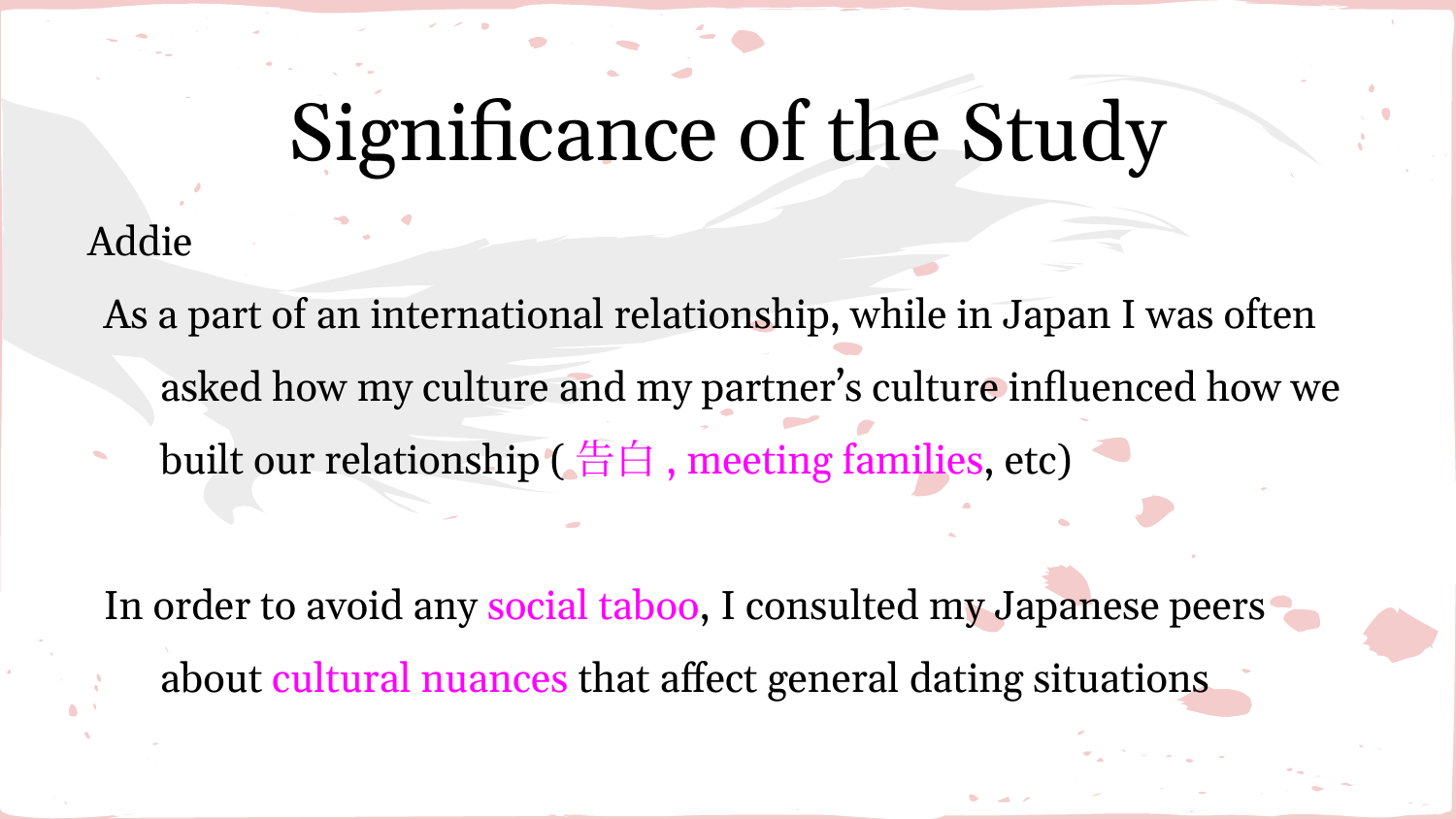

# Significance of the Study
Addie
As a part of an international relationship, while in Japan I was often asked how my culture and my partner’s culture influenced how we built our relationship (告白, meeting families, etc)

In order to avoid any social taboo, I consulted my Japanese peers about cultural nuances that affect general dating situations